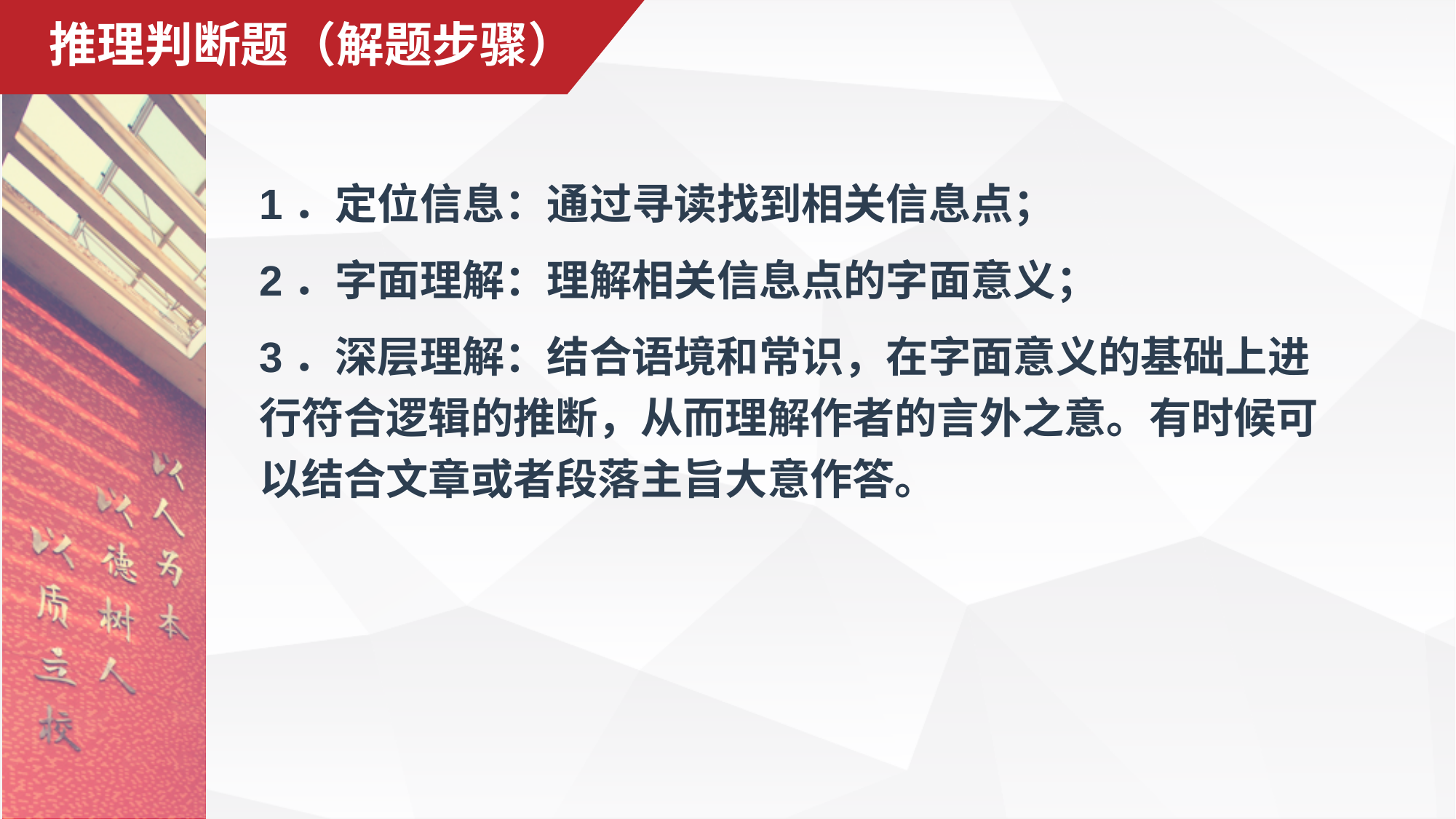

# 推理判断题（解题步骤）
1．定位信息：通过寻读找到相关信息点；
2．字面理解：理解相关信息点的字面意义；
3．深层理解：结合语境和常识，在字面意义的基础上进行符合逻辑的推断，从而理解作者的言外之意。有时候可以结合文章或者段落主旨大意作答。